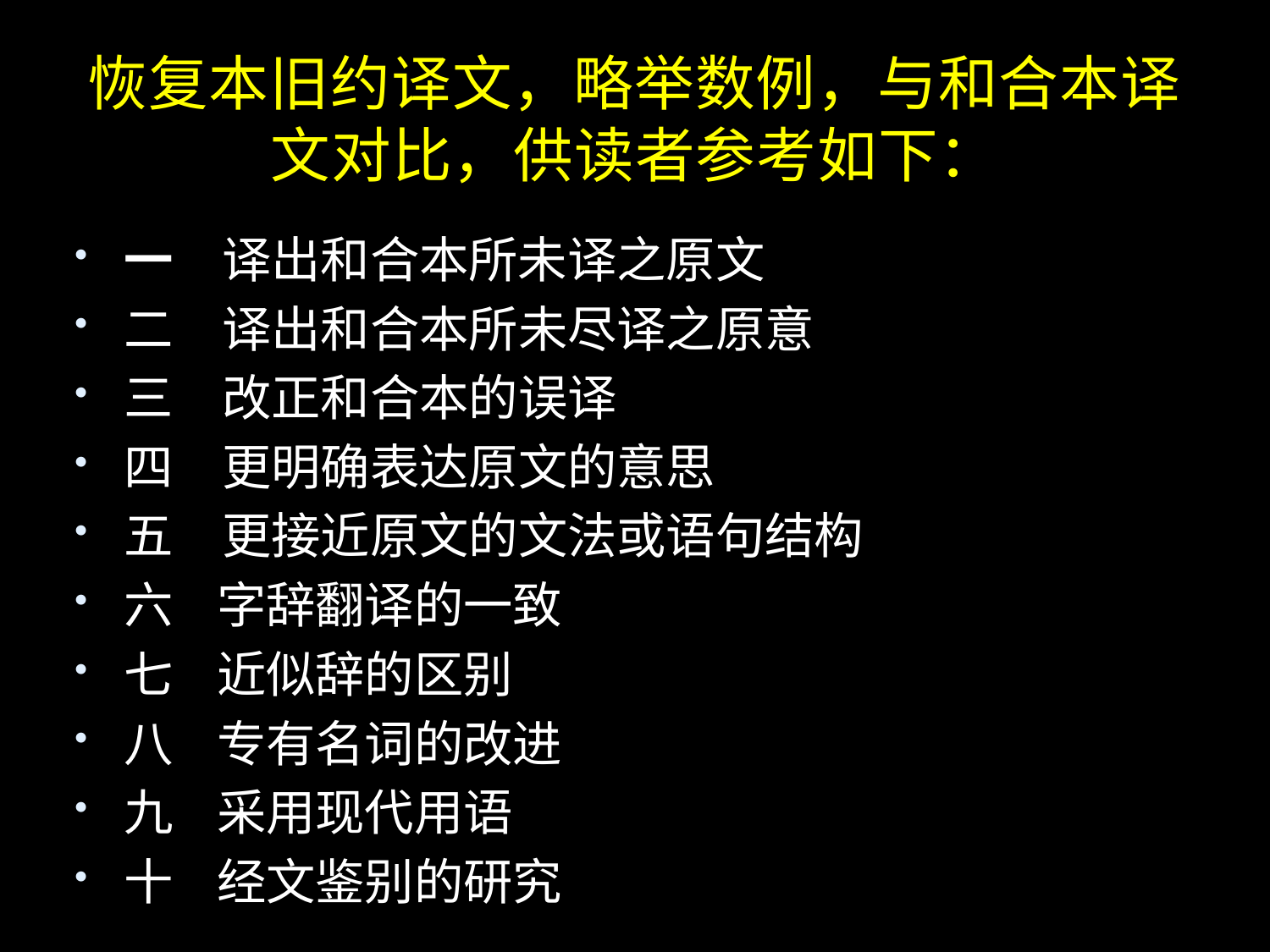

# 恢复本旧约译文，略举数例，与和合本译文对比，供读者参考如下：
一　译出和合本所未译之原文
二　译出和合本所未尽译之原意
三　改正和合本的误译
四　更明确表达原文的意思
五　更接近原文的文法或语句结构
六    字辞翻译的一致
七    近似辞的区别
八    专有名词的改进
九    采用现代用语
十    经文鉴别的研究